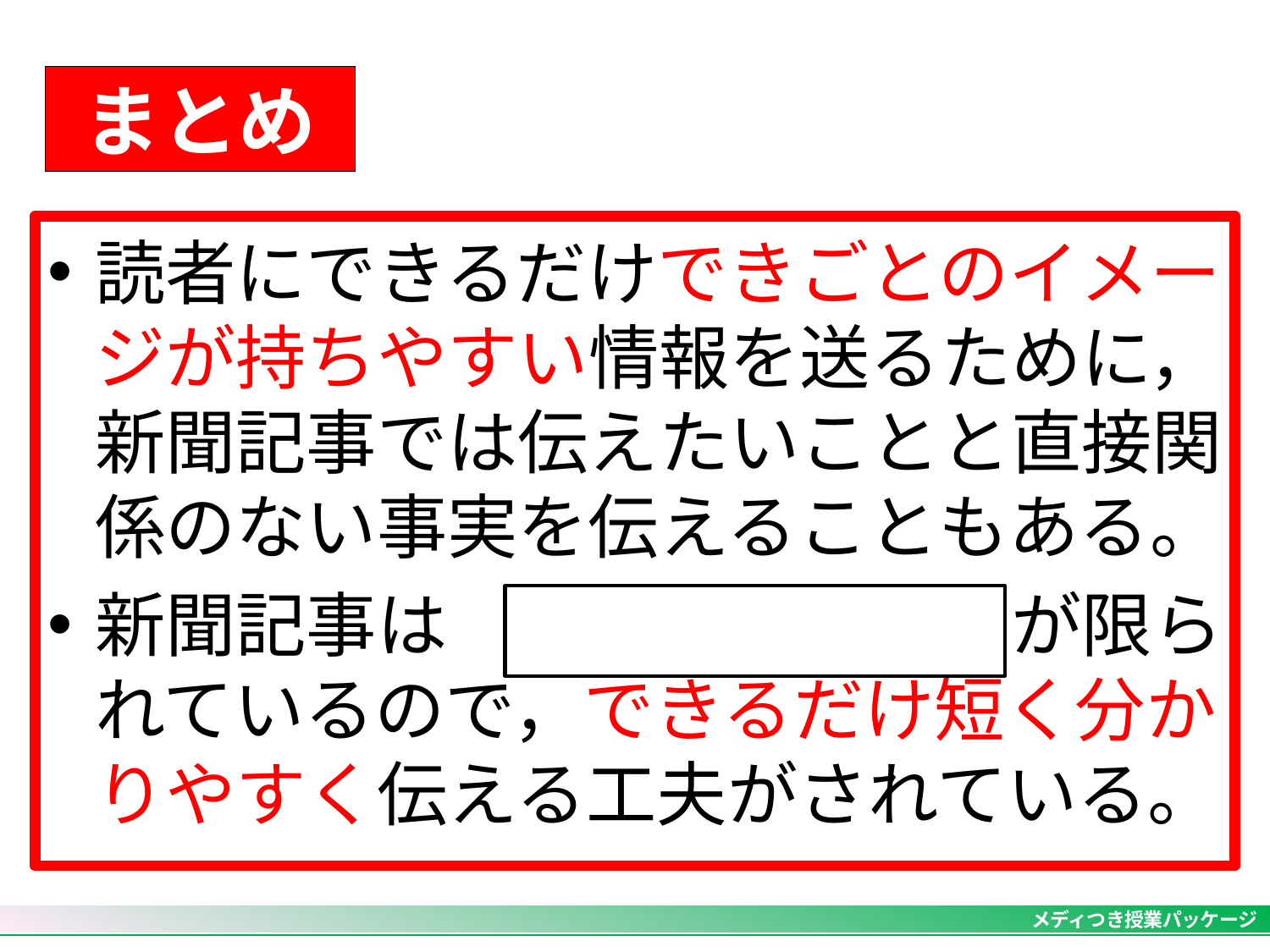

まとめ

読者にできるだけできごとのイメージが持ちやすい情報を送るために，新聞記事では伝えたいことと直接関係のない事実を伝えることもある。
新聞記事は　　　　　　　　が限られているので，できるだけ短く分かりやすく伝える工夫がされている。